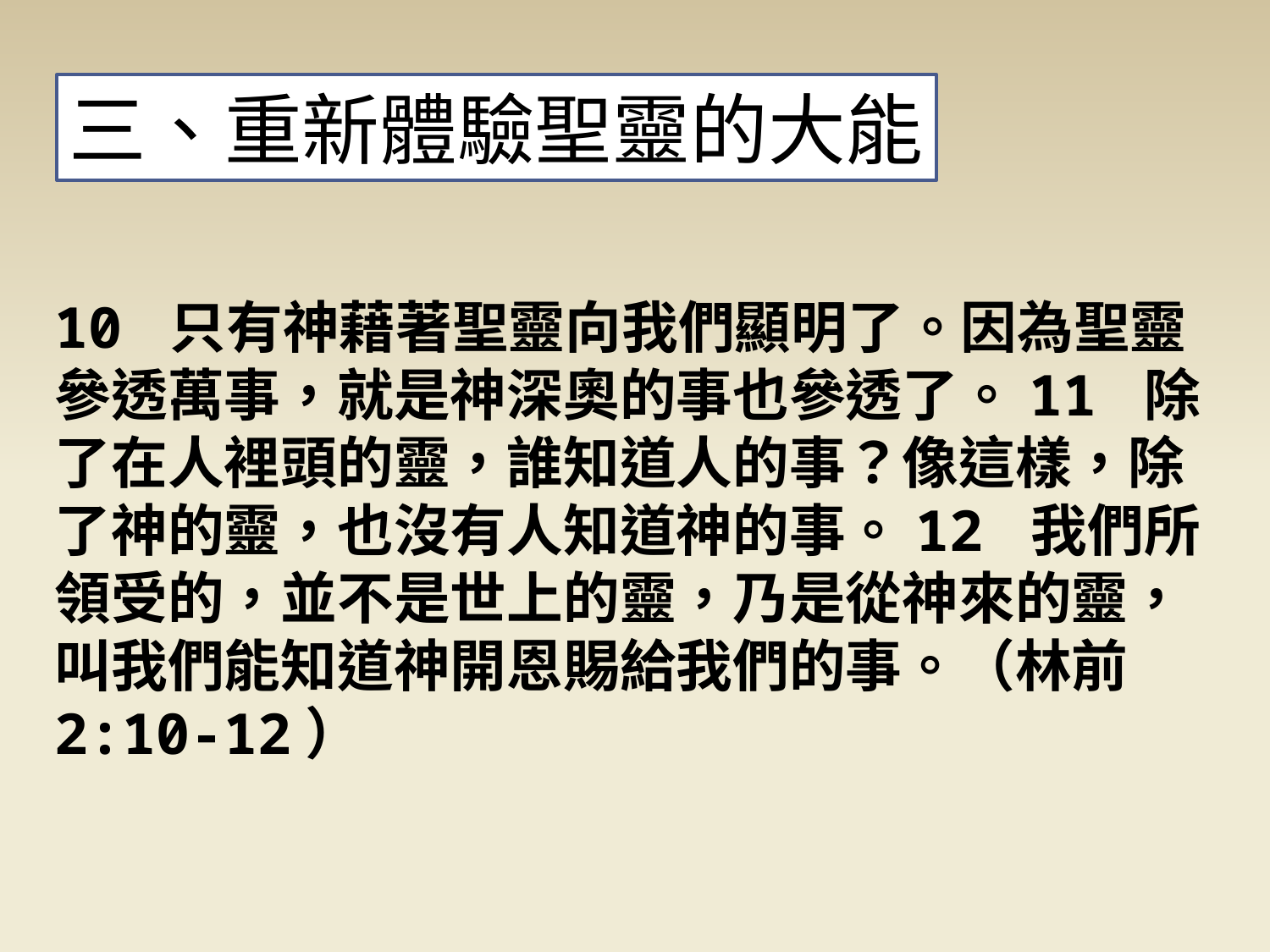

三、重新體驗聖靈的大能
10 只有神藉著聖靈向我們顯明了。因為聖靈參透萬事，就是神深奧的事也參透了。11 除了在人裡頭的靈，誰知道人的事？像這樣，除了神的靈，也沒有人知道神的事。12 我們所領受的，並不是世上的靈，乃是從神來的靈，叫我們能知道神開恩賜給我們的事。（林前2:10-12）